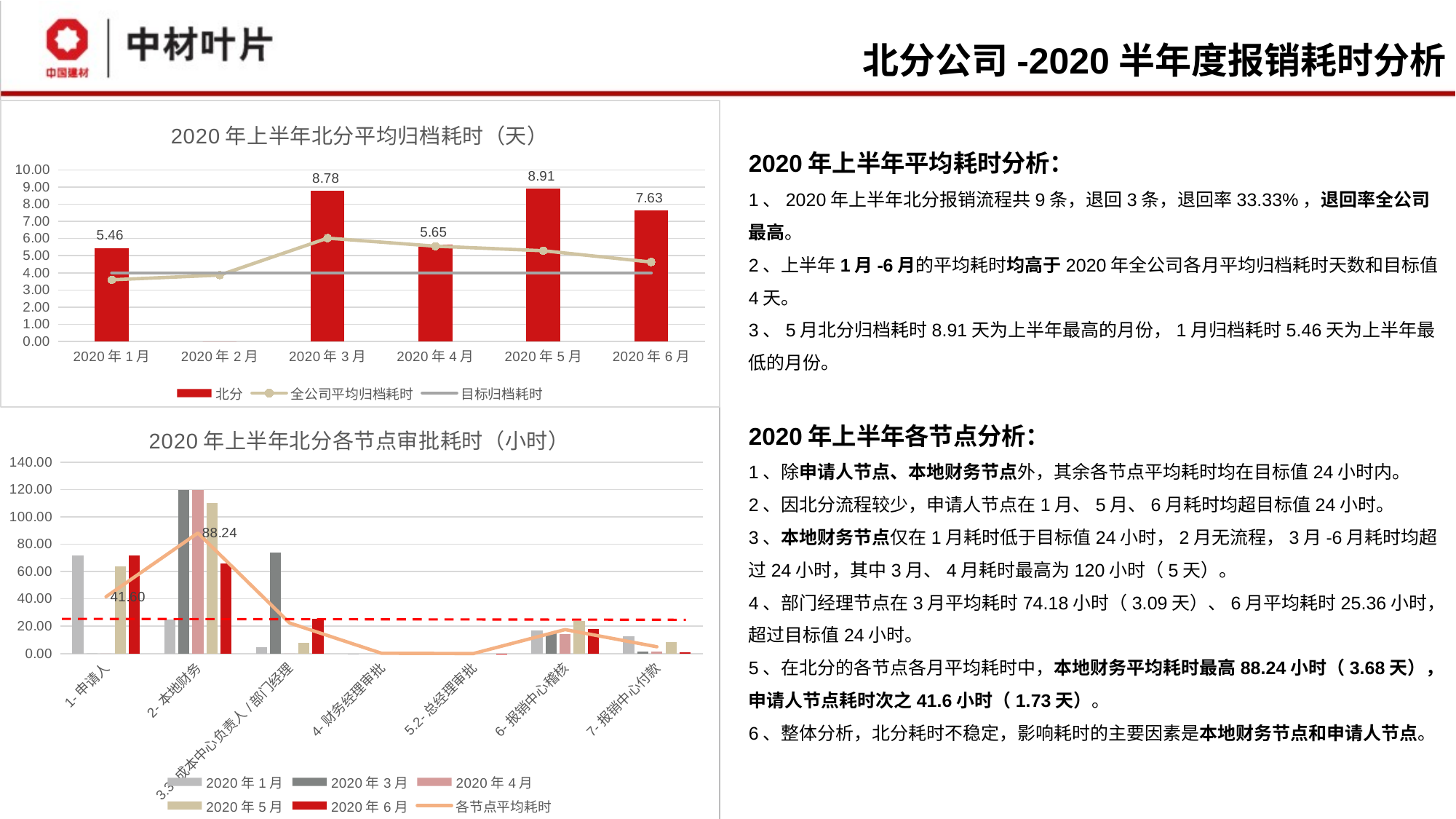

# 北分公司-2020半年度报销耗时分析

### Chart: 2020年上半年北分平均归档耗时（天）

| Category | 北分 | 全公司平均归档耗时 | 目标归档耗时 |
|---|---|---|---|
| 2020年1月 | 5.45746624230985 | 3.59808831369915 | 4.0 |
| 2020年2月 | 0.0 | 3.87158025046233 | 4.0 |
| 2020年3月 | 8.77784722219804 | 6.02510892093068 | 4.0 |
| 2020年4月 | 5.65412037037459 | 5.55585899408007 | 4.0 |
| 2020年5月 | 8.91152970679167 | 5.29144102974793 | 4.0 |
| 2020年6月 | 7.62575424382521 | 4.63217748524415 | 4.0 |
2020年上半年平均耗时分析：
1、2020年上半年北分报销流程共9条，退回3条，退回率33.33%，退回率全公司最高。
2、上半年1月-6月的平均耗时均高于2020年全公司各月平均归档耗时天数和目标值4天。
3、5月北分归档耗时8.91天为上半年最高的月份，1月归档耗时5.46天为上半年最低的月份。

2020年上半年各节点分析：
1、除申请人节点、本地财务节点外，其余各节点平均耗时均在目标值24小时内。
2、因北分流程较少，申请人节点在1月、5月、6月耗时均超目标值24小时。
3、本地财务节点仅在1月耗时低于目标值24小时，2月无流程，3月-6月耗时均超过24小时，其中3月、4月耗时最高为120小时（5天）。
4、部门经理节点在3月平均耗时74.18小时（3.09天）、6月平均耗时25.36小时，超过目标值24小时。
5、在北分的各节点各月平均耗时中，本地财务平均耗时最高88.24小时（3.68天），申请人节点耗时次之41.6小时（1.73天）。
6、整体分析，北分耗时不稳定，影响耗时的主要因素是本地财务节点和申请人节点。

### Chart: 2020年上半年北分各节点审批耗时（小时）

| Category | 2020年1月 | 2020年3月 | 2020年4月 | 2020年5月 | 2020年6月 | 各节点平均耗时 |
|---|---|---|---|---|---|---|
| 1-申请人 | 72.0 | 0.0 | 0.0 | 64.0 | 72.0 | 41.6 |
| 2-本地财务 | 25.1165972214367 | 120.0 | 120.0 | 110.106666666645 | 66.0 | 88.2446527776163 |
| 3.3-成本中心负责人/部门经理 | 4.44398148159962 | 74.1838888883649 | 0.0 | 7.89129629626405 | 25.3590740740765 | 22.375648148061 |
| 4-财务经理审批 | 0.00444444478489459 | None | None | None | 0.477777777792653 | 0.241111111288774 |
| 5.2-总经理审批 | 0.0111111119622365 | None | None | None | 0.0394444444100373 | 0.0252777781861369 |
| 6-报销中心稽核 | 16.9119444448152 | 14.7544444452797 | 14.4658333333209 | 23.6377777777961 | 17.9877777777729 | 17.551555555797 |
| 7-报销中心付款 | 12.4911111108377 | 1.72999999910826 | 1.23305555566913 | 8.24097222229466 | 1.15402777775308 | 4.96983333313257 |